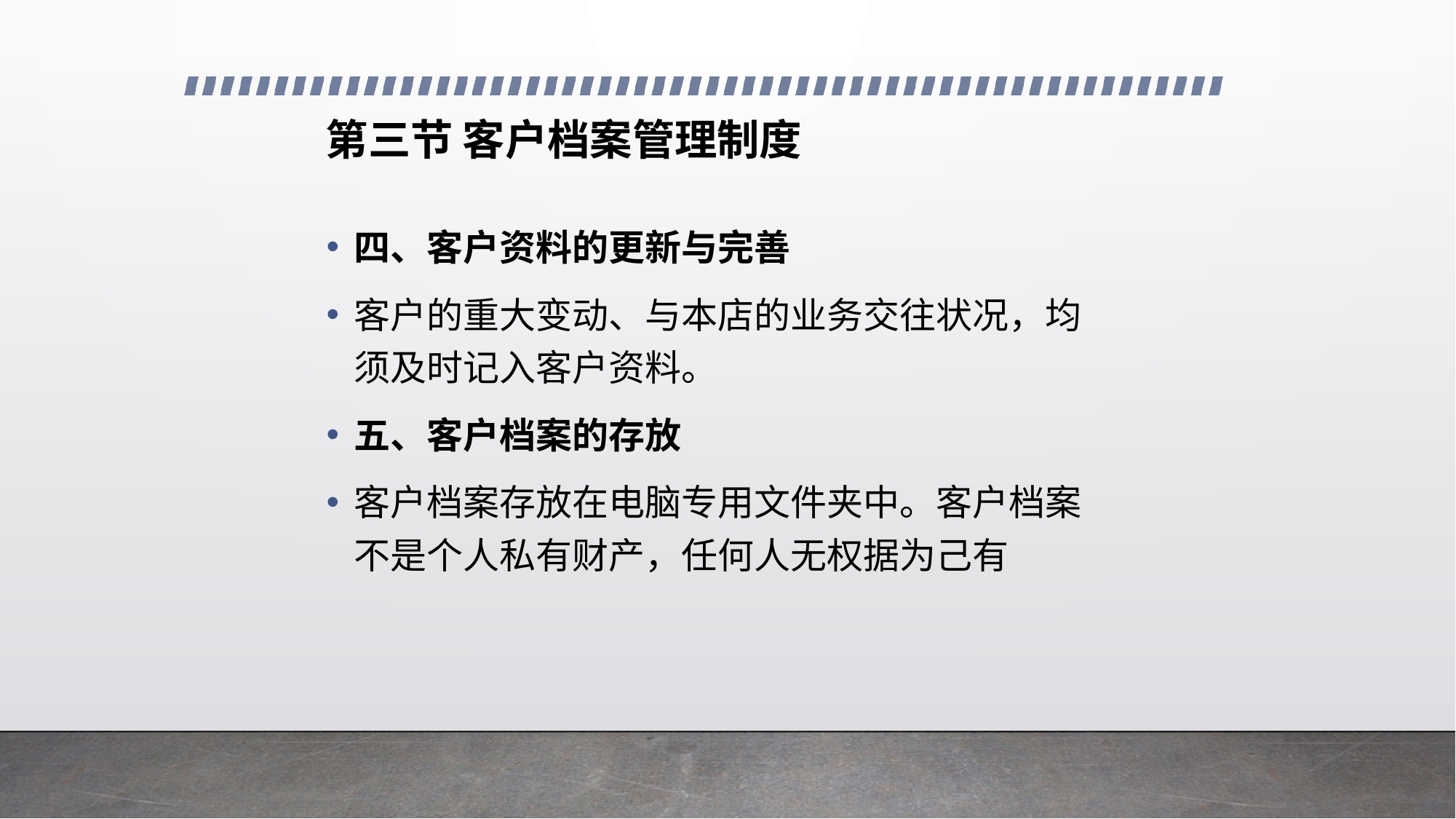

第三节 客户档案管理制度

四、客户资料的更新与完善
客户的重大变动、与本店的业务交往状况，均须及时记入客户资料。
五、客户档案的存放
客户档案存放在电脑专用文件夹中。客户档案不是个人私有财产，任何人无权据为己有